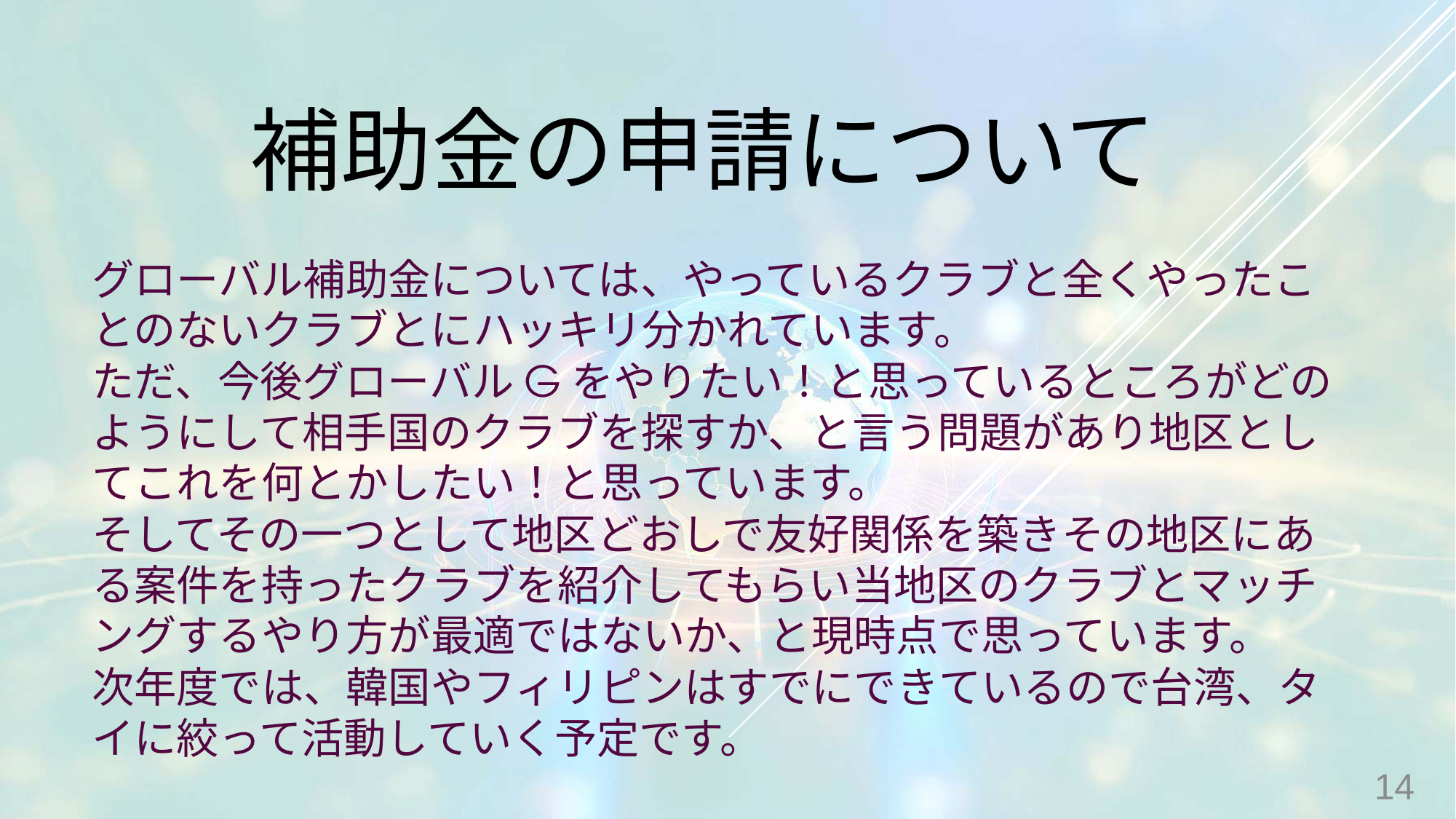

補助金の申請について
グローバル補助金については、やっているクラブと全くやったことのないクラブとにハッキリ分かれています。
ただ、今後グローバルGをやりたい！と思っているところがどのようにして相手国のクラブを探すか、と言う問題があり地区としてこれを何とかしたい！と思っています。
そしてその一つとして地区どおしで友好関係を築きその地区にある案件を持ったクラブを紹介してもらい当地区のクラブとマッチングするやり方が最適ではないか、と現時点で思っています。
次年度では、韓国やフィリピンはすでにできているので台湾、タイに絞って活動していく予定です。
14